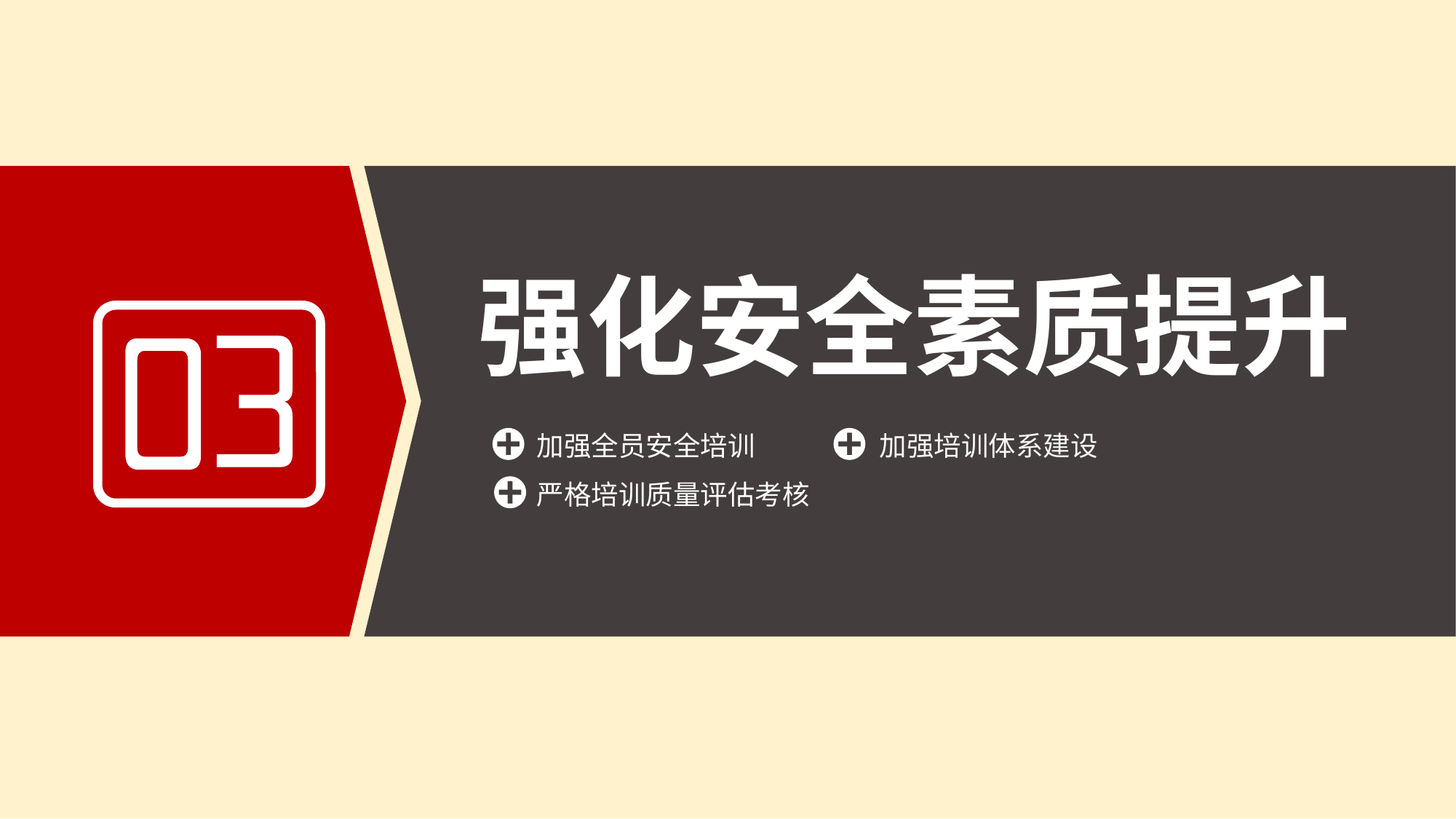

强化安全素质提升

加强全员安全培训
加强培训体系建设

严格培训质量评估考核